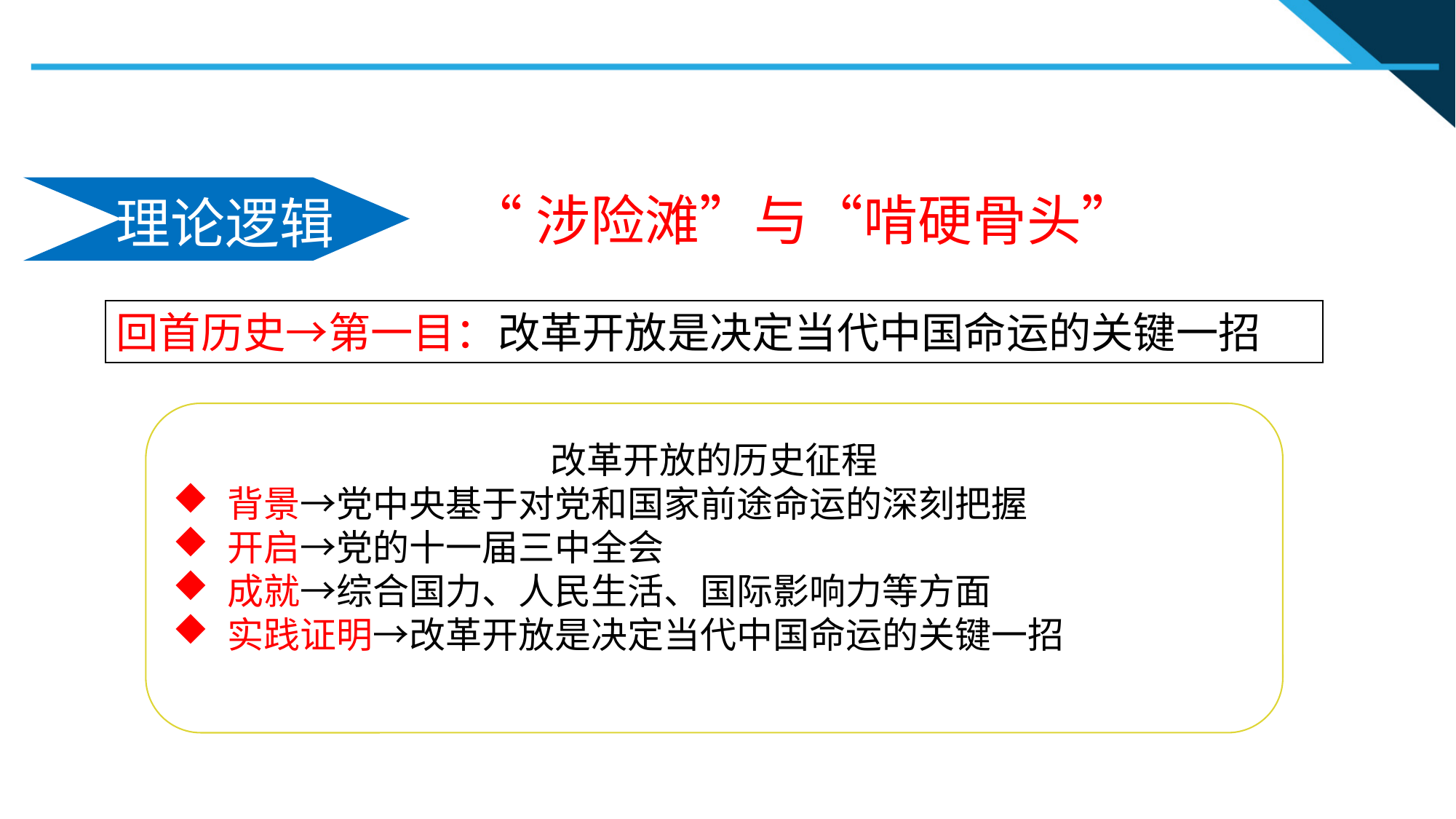

“涉险滩”与“啃硬骨头”
理论逻辑
回首历史→第一目：改革开放是决定当代中国命运的关键一招
改革开放的历史征程
背景→党中央基于对党和国家前途命运的深刻把握
开启→党的十一届三中全会
成就→综合国力、人民生活、国际影响力等方面
实践证明→改革开放是决定当代中国命运的关键一招